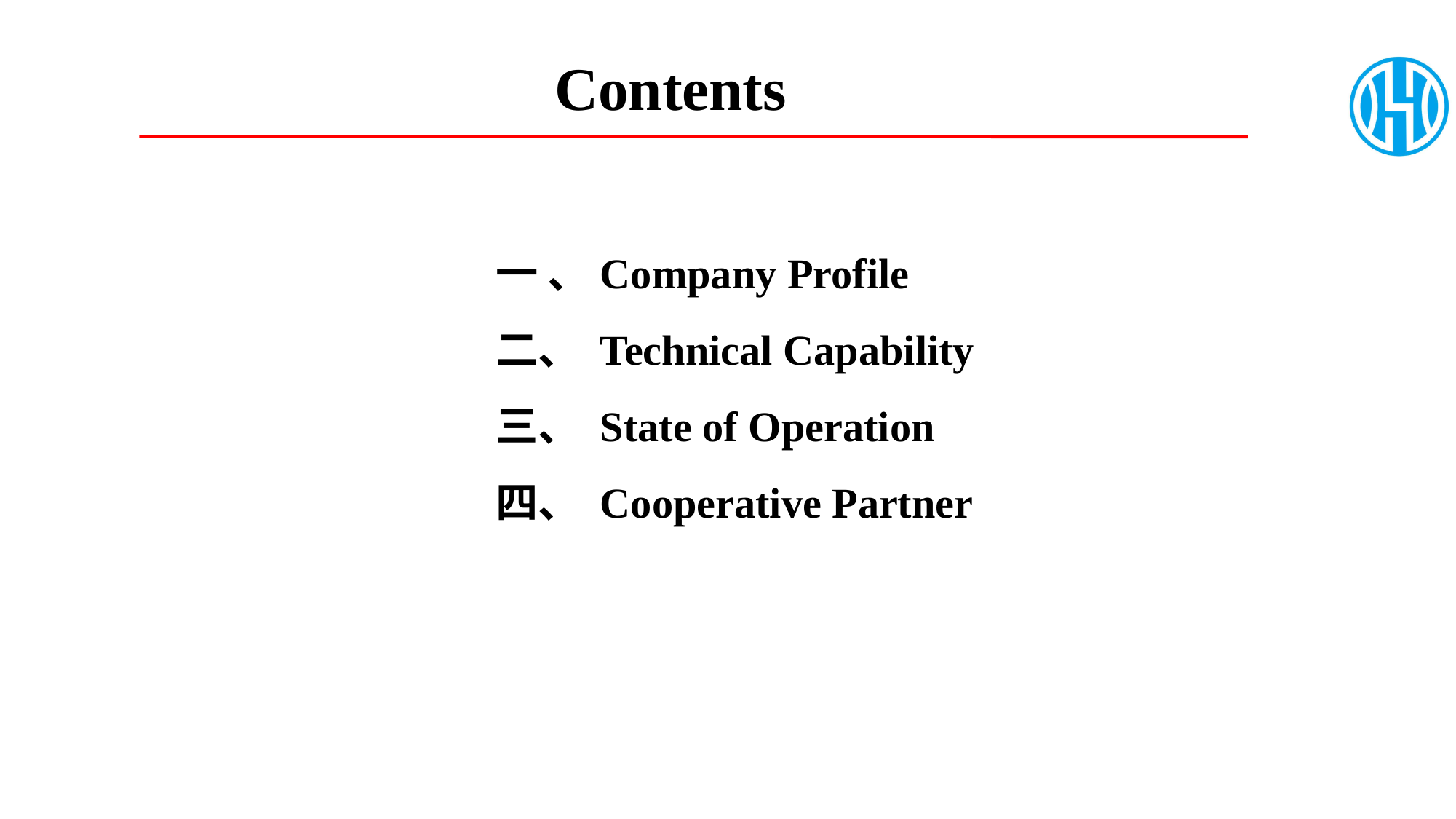

Contents
 一 、Company Profile
 二、 Technical Capability
 三、 State of Operation
 四、 Cooperative Partner